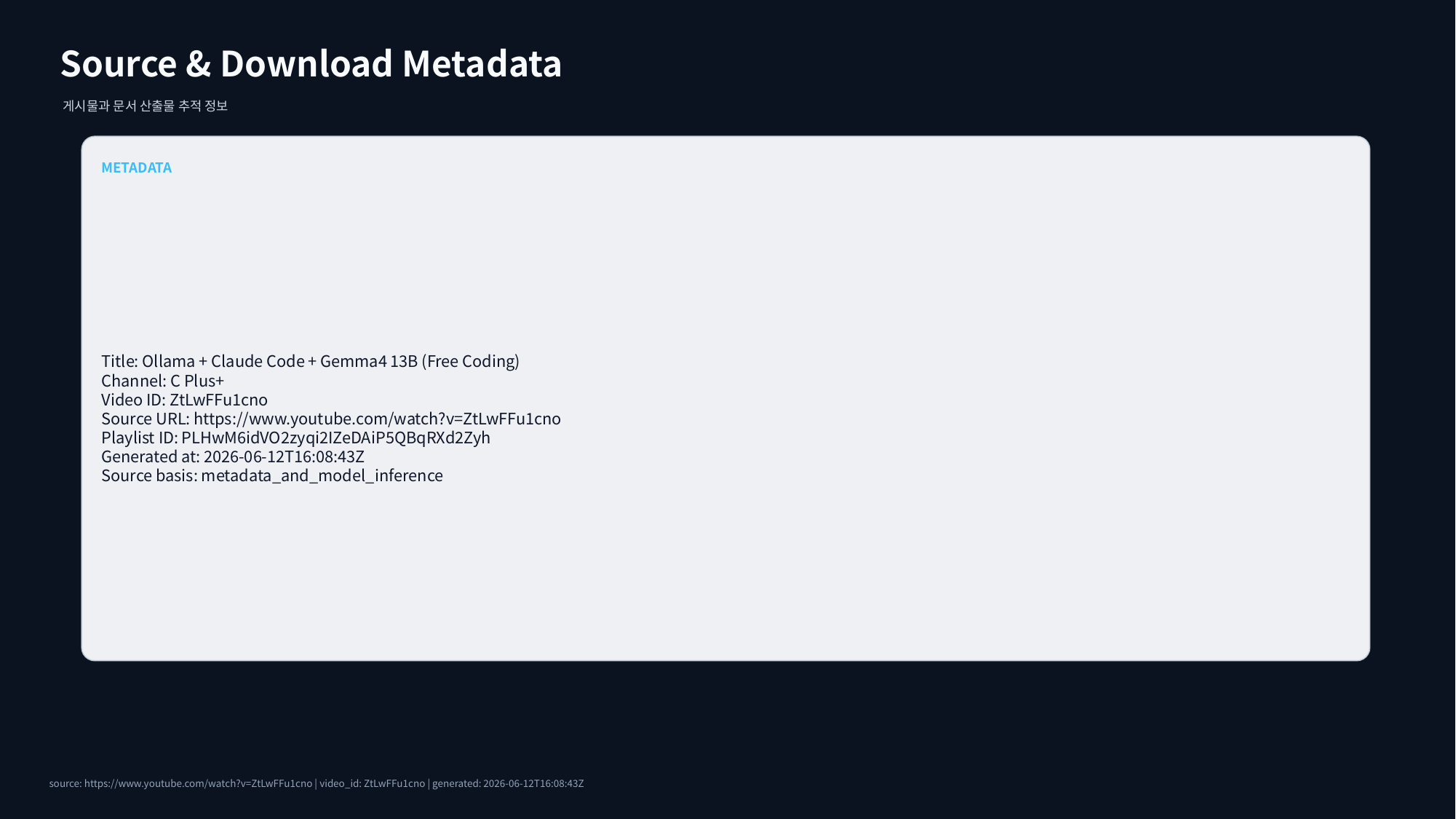

Source & Download Metadata
게시물과 문서 산출물 추적 정보

METADATA
Title: Ollama + Claude Code + Gemma4 13B (Free Coding)
Channel: C Plus+
Video ID: ZtLwFFu1cno
Source URL: https://www.youtube.com/watch?v=ZtLwFFu1cno
Playlist ID: PLHwM6idVO2zyqi2IZeDAiP5QBqRXd2Zyh
Generated at: 2026-06-12T16:08:43Z
Source basis: metadata_and_model_inference
source: https://www.youtube.com/watch?v=ZtLwFFu1cno | video_id: ZtLwFFu1cno | generated: 2026-06-12T16:08:43Z